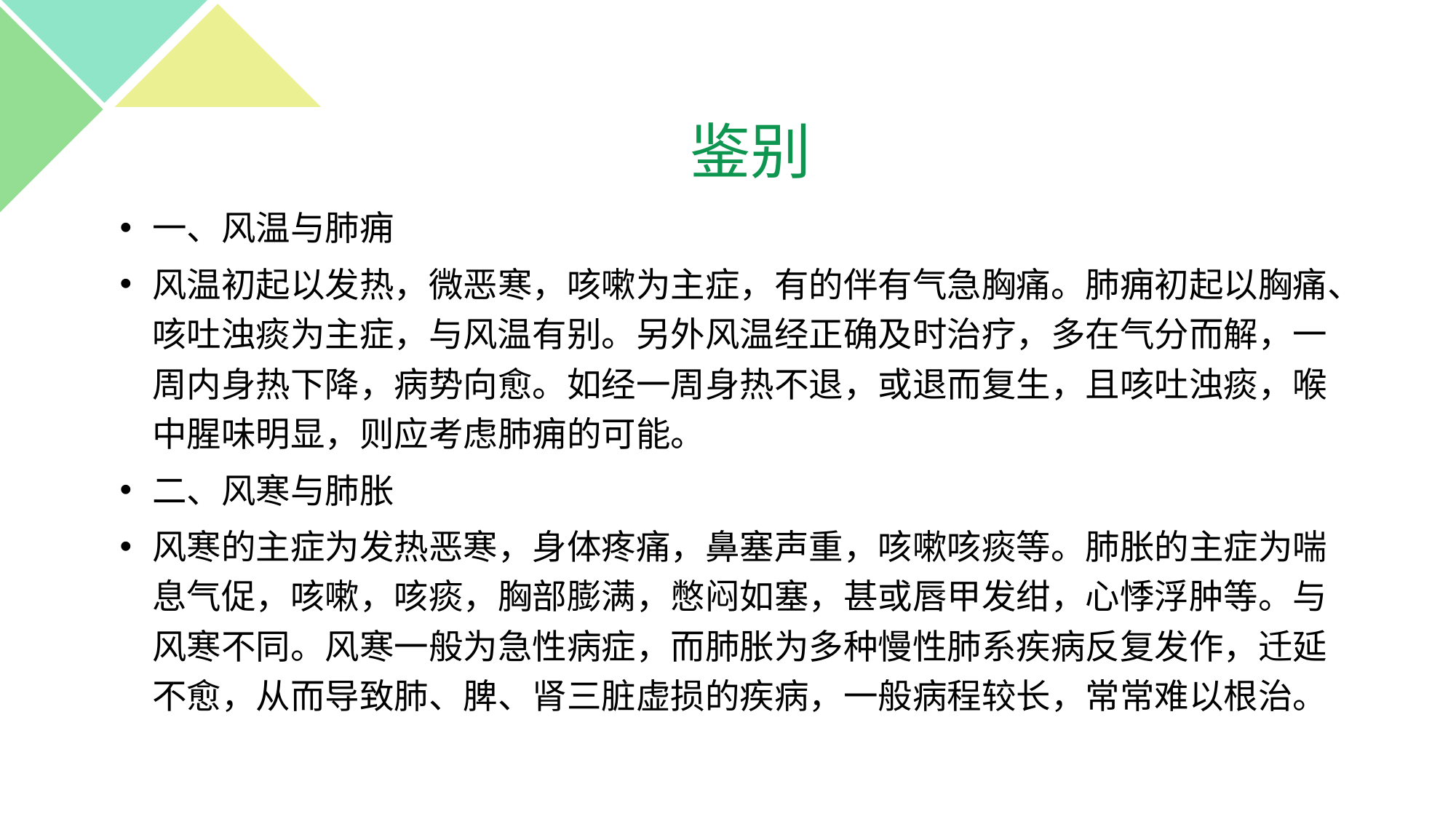

# 鉴别
一、风温与肺痈
风温初起以发热，微恶寒，咳嗽为主症，有的伴有气急胸痛。肺痈初起以胸痛、咳吐浊痰为主症，与风温有别。另外风温经正确及时治疗，多在气分而解，一周内身热下降，病势向愈。如经一周身热不退，或退而复生，且咳吐浊痰，喉中腥味明显，则应考虑肺痈的可能。
二、风寒与肺胀
风寒的主症为发热恶寒，身体疼痛，鼻塞声重，咳嗽咳痰等。肺胀的主症为喘息气促，咳嗽，咳痰，胸部膨满，憋闷如塞，甚或唇甲发绀，心悸浮肿等。与风寒不同。风寒一般为急性病症，而肺胀为多种慢性肺系疾病反复发作，迁延不愈，从而导致肺、脾、肾三脏虚损的疾病，一般病程较长，常常难以根治。